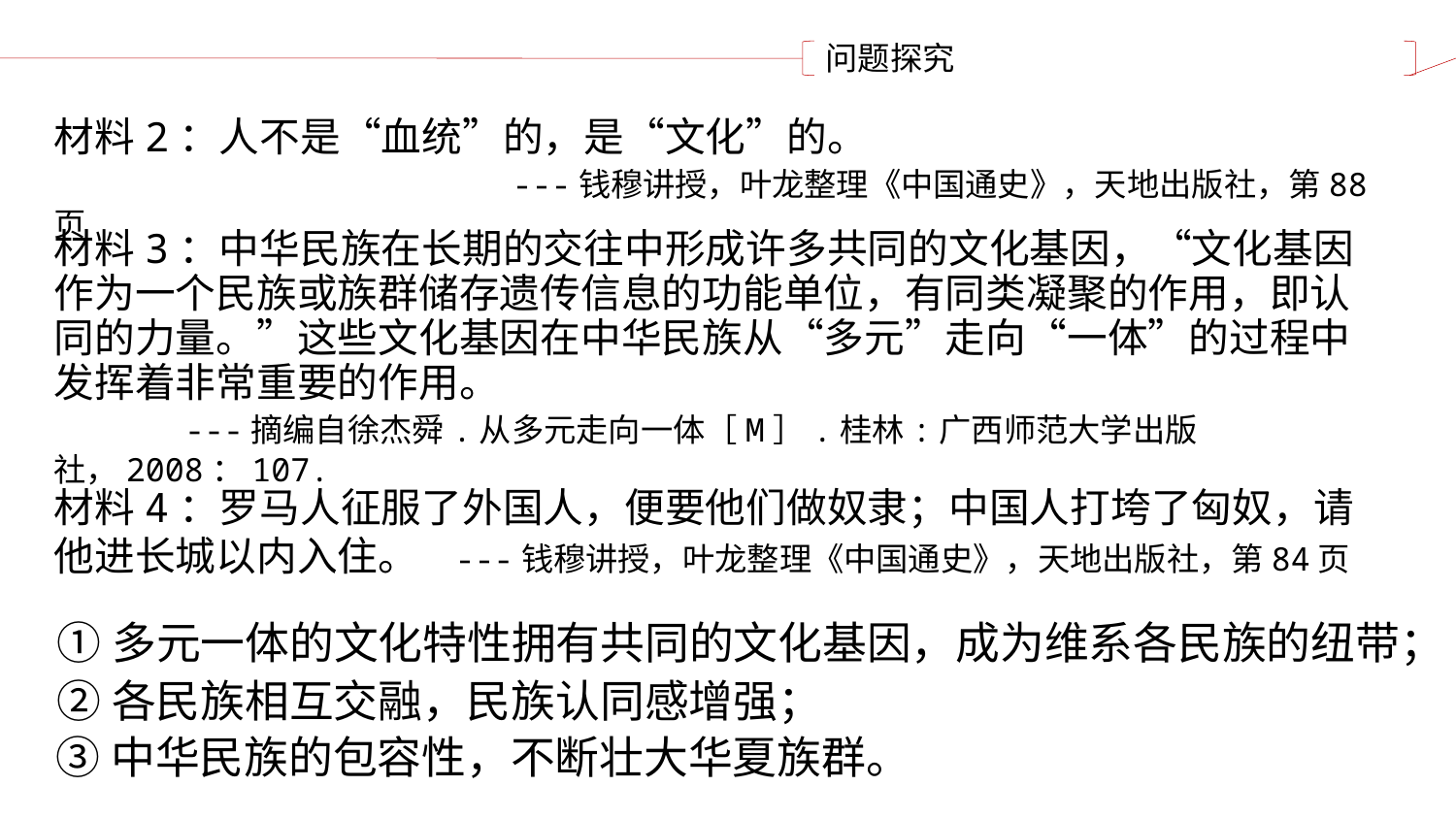

问题探究

材料2：人不是“血统”的，是“文化”的。
                     ---钱穆讲授，叶龙整理《中国通史》，天地出版社，第88页
材料3：中华民族在长期的交往中形成许多共同的文化基因，“文化基因作为一个民族或族群储存遗传信息的功能单位，有同类凝聚的作用，即认同的力量。”这些文化基因在中华民族从“多元”走向“一体”的过程中发挥着非常重要的作用。
      ---摘编自徐杰舜.从多元走向一体［M］.桂林:广西师范大学出版社，2008：107.
材料4：罗马人征服了外国人，便要他们做奴隶；中国人打垮了匈奴，请他进长城以内入住。   ---钱穆讲授，叶龙整理《中国通史》，天地出版社，第84页
①多元一体的文化特性拥有共同的文化基因，成为维系各民族的纽带；
②各民族相互交融，民族认同感增强；
③中华民族的包容性，不断壮大华夏族群。